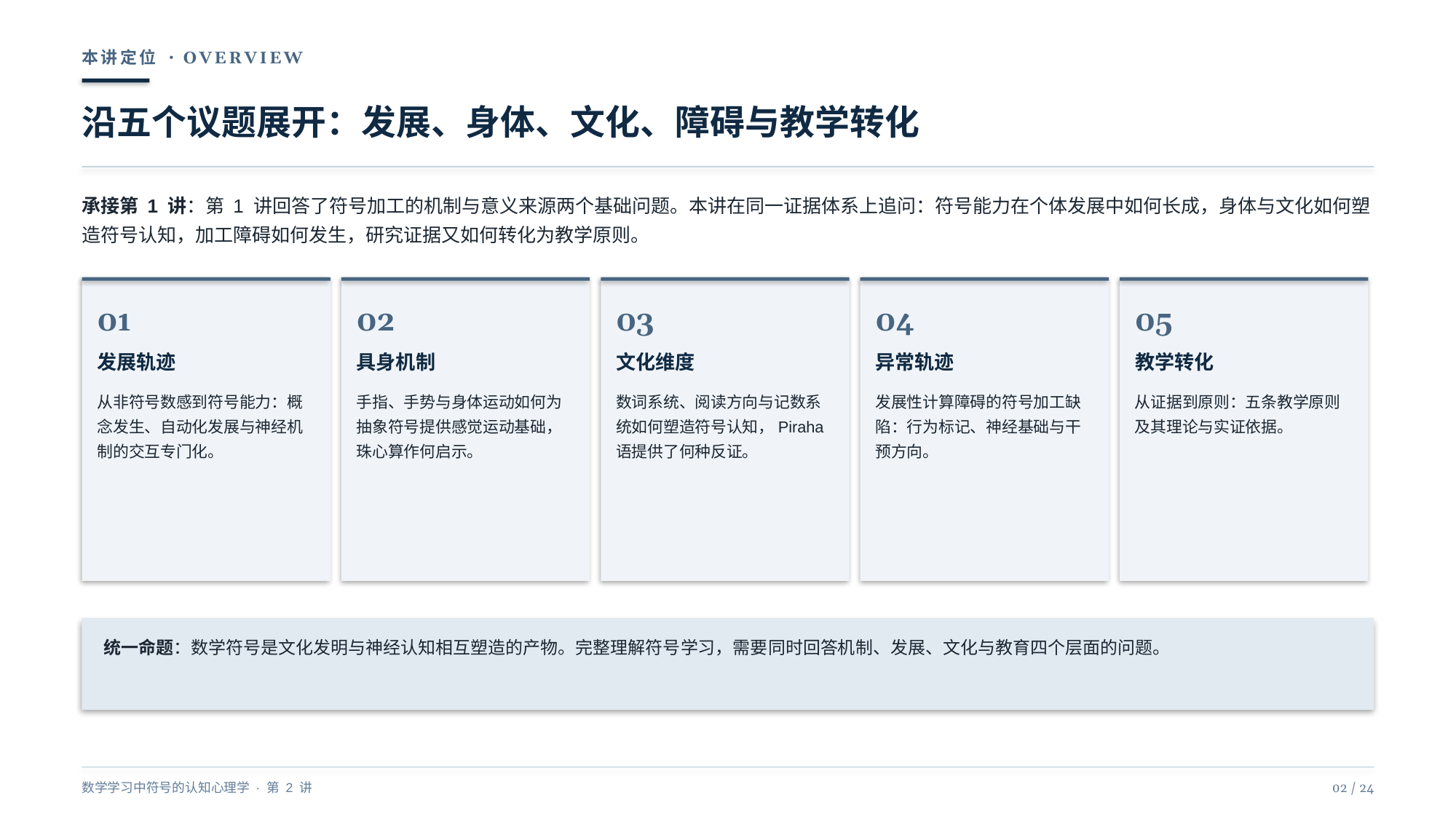

本讲定位 · OVERVIEW

沿五个议题展开：发展、身体、文化、障碍与教学转化

承接第 1 讲：第 1 讲回答了符号加工的机制与意义来源两个基础问题。本讲在同一证据体系上追问：符号能力在个体发展中如何长成，身体与文化如何塑造符号认知，加工障碍如何发生，研究证据又如何转化为教学原则。

01
02
03
04
05
发展轨迹
具身机制
文化维度
异常轨迹
教学转化
从非符号数感到符号能力：概念发生、自动化发展与神经机制的交互专门化。
手指、手势与身体运动如何为抽象符号提供感觉运动基础，珠心算作何启示。
数词系统、阅读方向与记数系统如何塑造符号认知，Piraha 语提供了何种反证。
发展性计算障碍的符号加工缺陷：行为标记、神经基础与干预方向。
从证据到原则：五条教学原则及其理论与实证依据。

统一命题：数学符号是文化发明与神经认知相互塑造的产物。完整理解符号学习，需要同时回答机制、发展、文化与教育四个层面的问题。

数学学习中符号的认知心理学 · 第 2 讲
02 / 24